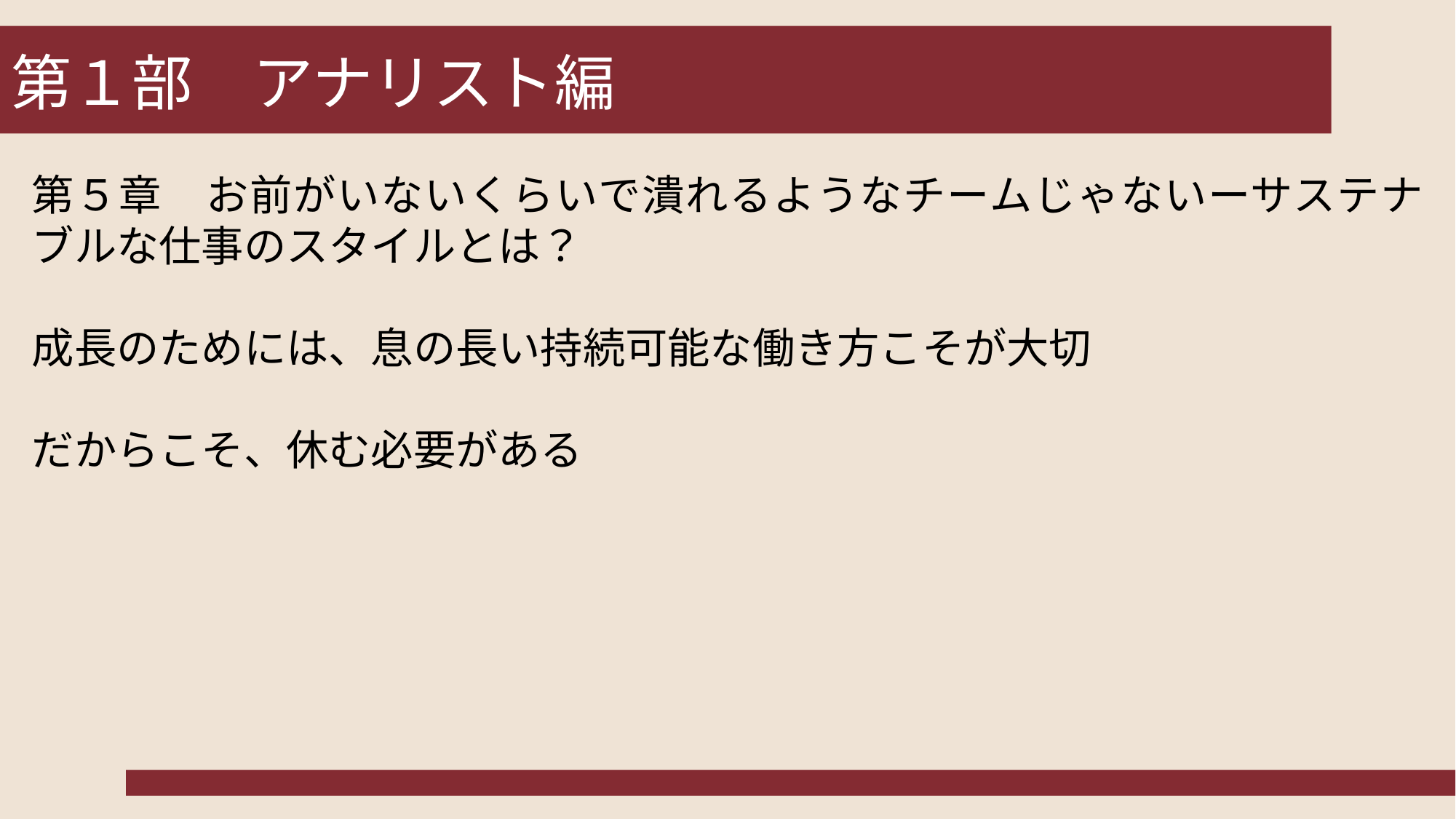

# 第１部　アナリスト編
第５章　お前がいないくらいで潰れるようなチームじゃないーサステナブルな仕事のスタイルとは？

成長のためには、息の長い持続可能な働き方こそが大切

だからこそ、休む必要がある

10